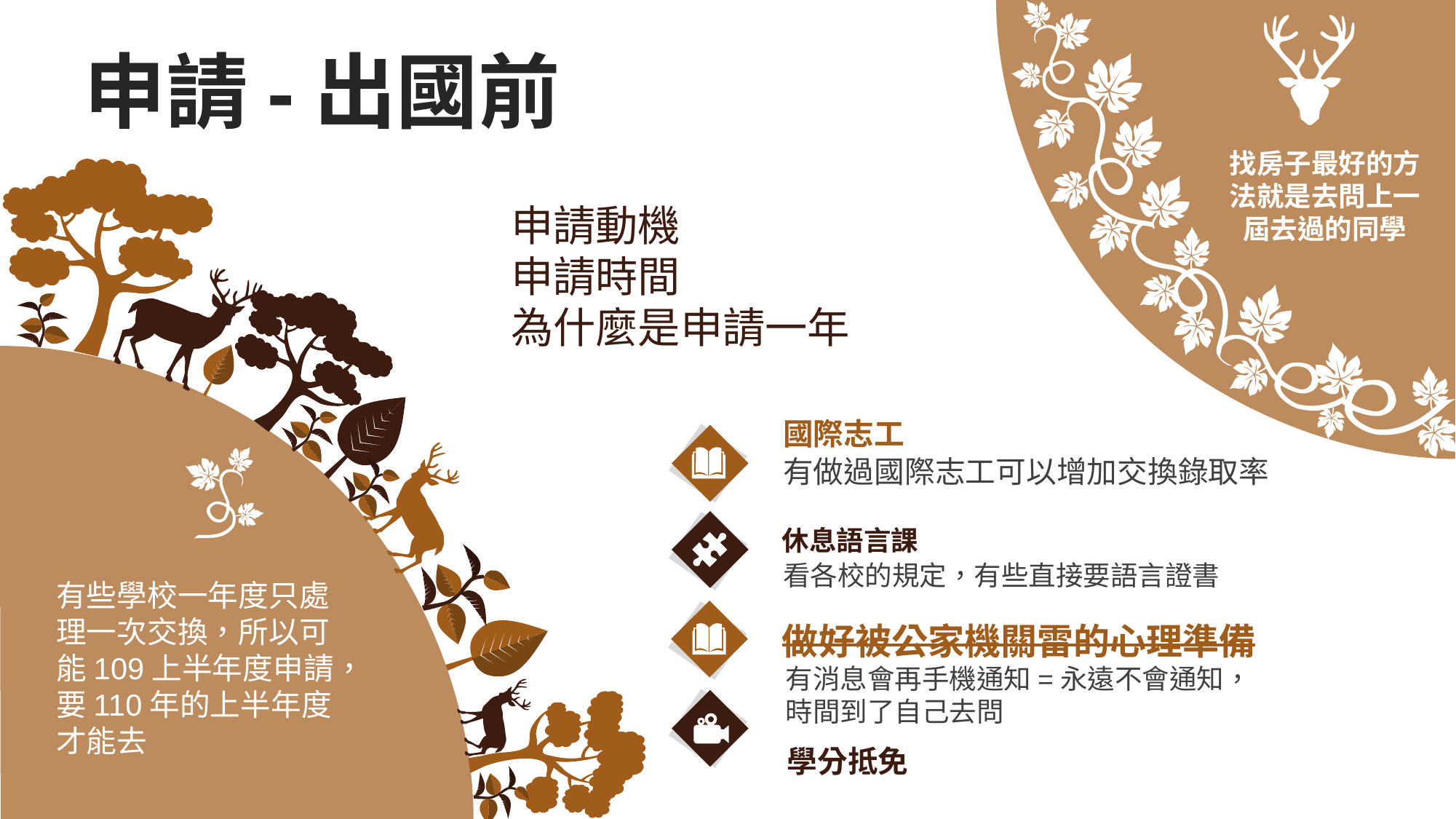

申請-出國前

找房子最好的方法就是去問上一屆去過的同學

申請動機
申請時間
為什麼是申請一年

國際志工
有做過國際志工可以增加交換錄取率

休息語言課
看各校的規定，有些直接要語言證書

有些學校一年度只處理一次交換，所以可能109上半年度申請，要110年的上半年度才能去

做好被公家機關雷的心理準備
有消息會再手機通知=永遠不會通知，時間到了自己去問

學分抵免